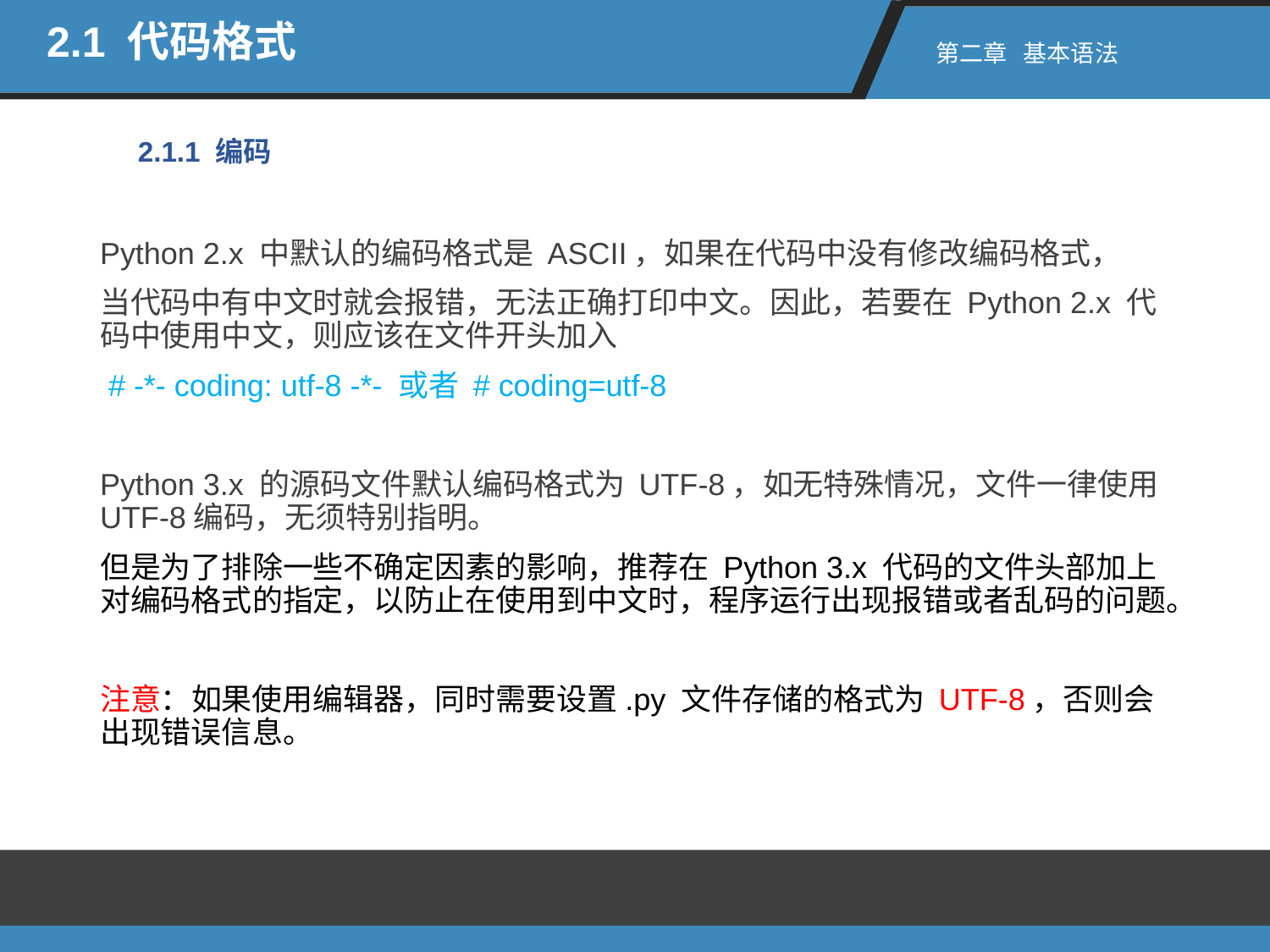

2.1 代码格式

第二章   基本语法
2.1.1 编码

Python 2.x 中默认的编码格式是 ASCII，如果在代码中没有修改编码格式，
当代码中有中文时就会报错，无法正确打印中文。因此，若要在 Python 2.x 代码中使用中文，则应该在文件开头加入
 # -*- coding: utf-8 -*- 或者 # coding=utf-8

Python 3.x 的源码文件默认编码格式为 UTF-8，如无特殊情况，文件一律使用 UTF-8编码，无须特别指明。
但是为了排除一些不确定因素的影响，推荐在 Python 3.x 代码的文件头部加上对编码格式的指定，以防止在使用到中文时，程序运行出现报错或者乱码的问题。

注意：如果使用编辑器，同时需要设置.py 文件存储的格式为 UTF-8，否则会出现错误信息。